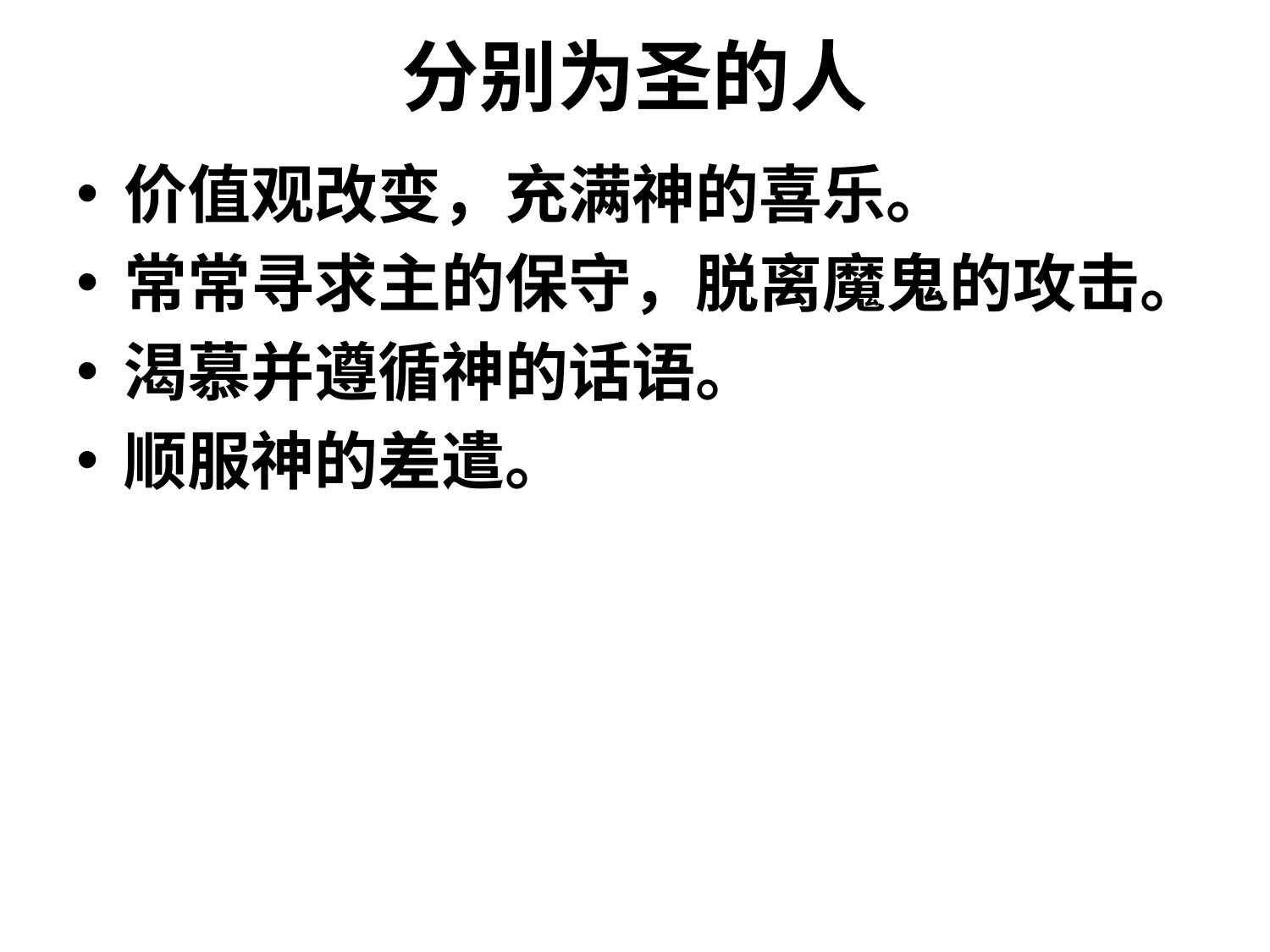

# 分别为圣的人
价值观改变，充满神的喜乐。
常常寻求主的保守，脱离魔鬼的攻击。
渴慕并遵循神的话语。
顺服神的差遣。